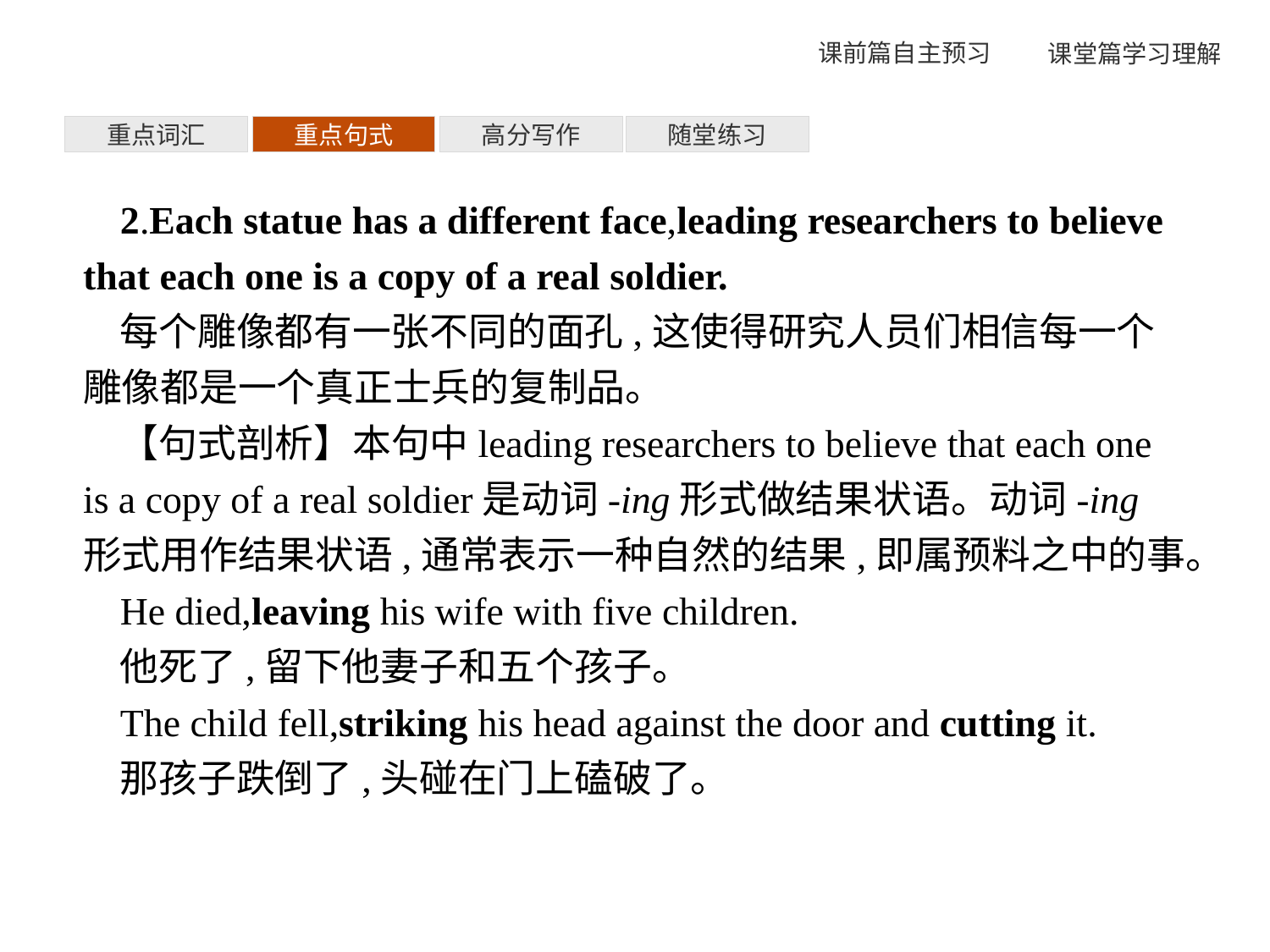

重点词汇
重点句式
高分写作
随堂练习
2.Each statue has a different face,leading researchers to believe that each one is a copy of a real soldier.
每个雕像都有一张不同的面孔,这使得研究人员们相信每一个雕像都是一个真正士兵的复制品。
【句式剖析】本句中leading researchers to believe that each one is a copy of a real soldier是动词-ing形式做结果状语。动词-ing形式用作结果状语,通常表示一种自然的结果,即属预料之中的事。
He died,leaving his wife with five children.
他死了,留下他妻子和五个孩子。
The child fell,striking his head against the door and cutting it.
那孩子跌倒了,头碰在门上磕破了。